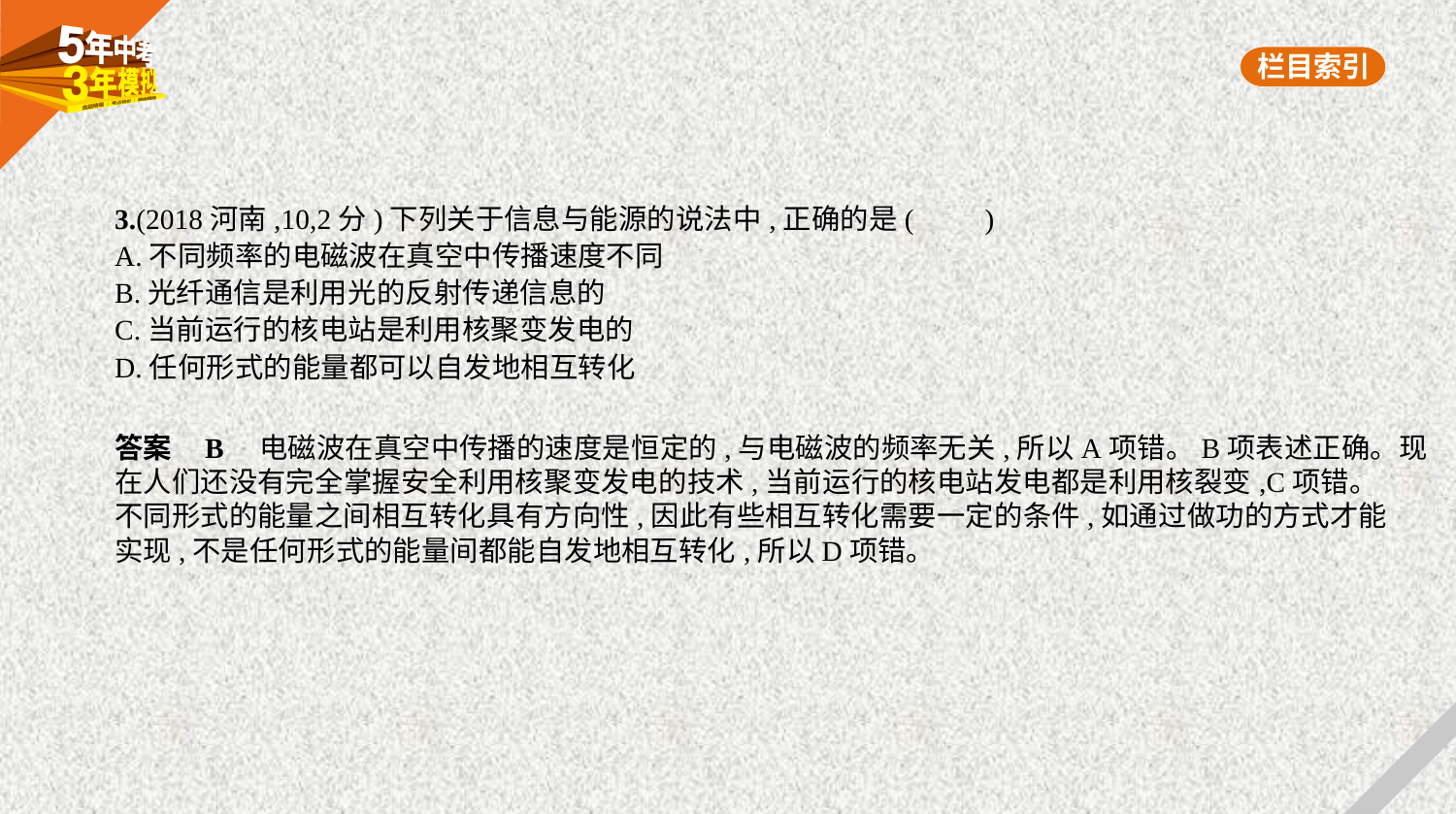

3.(2018河南,10,2分)下列关于信息与能源的说法中,正确的是(　　)
A.不同频率的电磁波在真空中传播速度不同
B.光纤通信是利用光的反射传递信息的
C.当前运行的核电站是利用核聚变发电的
D.任何形式的能量都可以自发地相互转化
答案    B　电磁波在真空中传播的速度是恒定的,与电磁波的频率无关,所以A项错。B项表述正确。现
在人们还没有完全掌握安全利用核聚变发电的技术,当前运行的核电站发电都是利用核裂变,C项错。
不同形式的能量之间相互转化具有方向性,因此有些相互转化需要一定的条件,如通过做功的方式才能
实现,不是任何形式的能量间都能自发地相互转化,所以D项错。